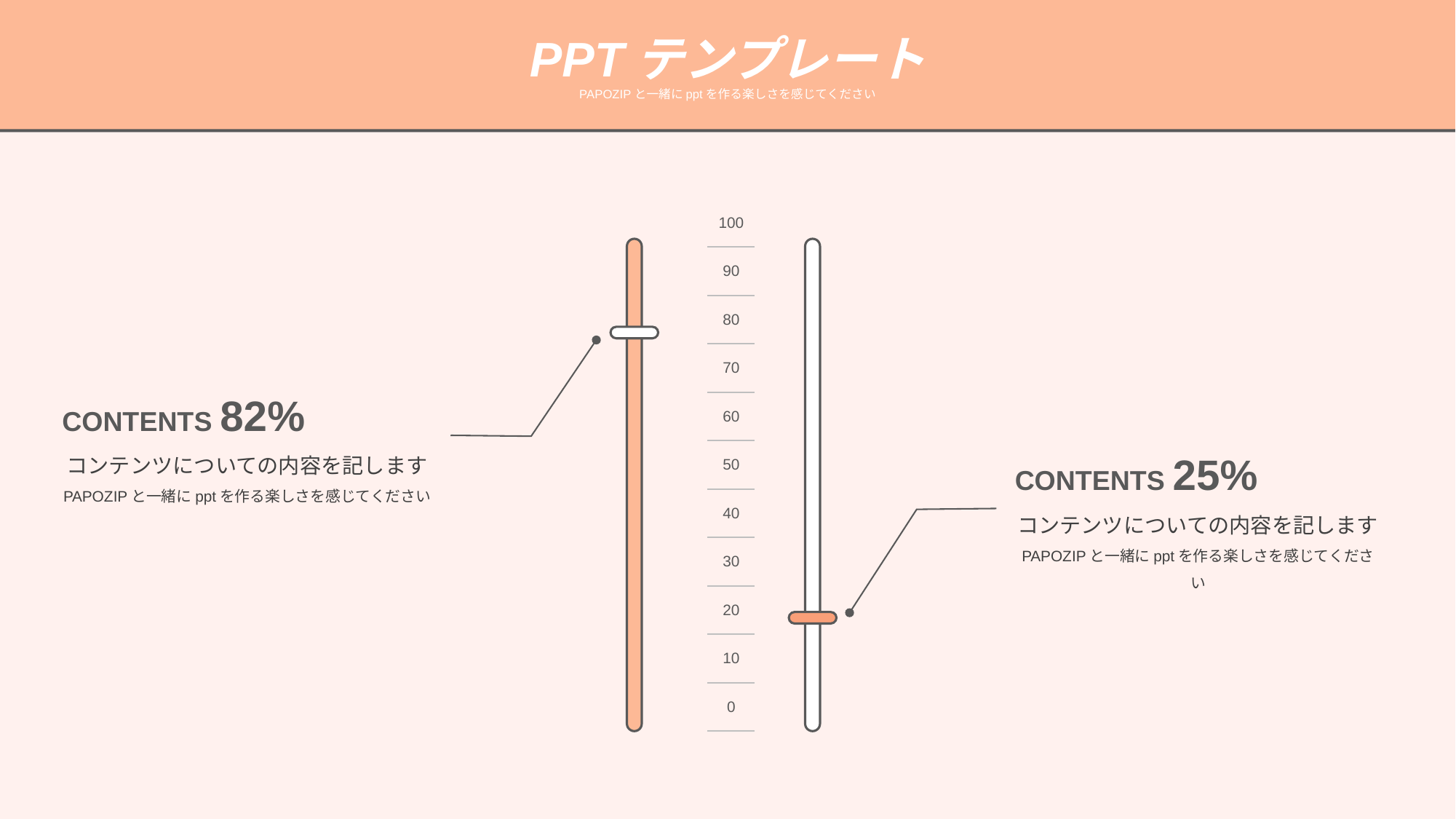

PPTテンプレート
PAPOZIPと一緒にpptを作る楽しさを感じてください
| 100 |
| --- |
| 90 |
| 80 |
| 70 |
| 60 |
| 50 |
| 40 |
| 30 |
| 20 |
| 10 |
| 0 |

CONTENTS 82%
コンテンツについての内容を記します
PAPOZIPと一緒にpptを作る楽しさを感じてください
CONTENTS 25%
コンテンツについての内容を記します
PAPOZIPと一緒にpptを作る楽しさを感じてください